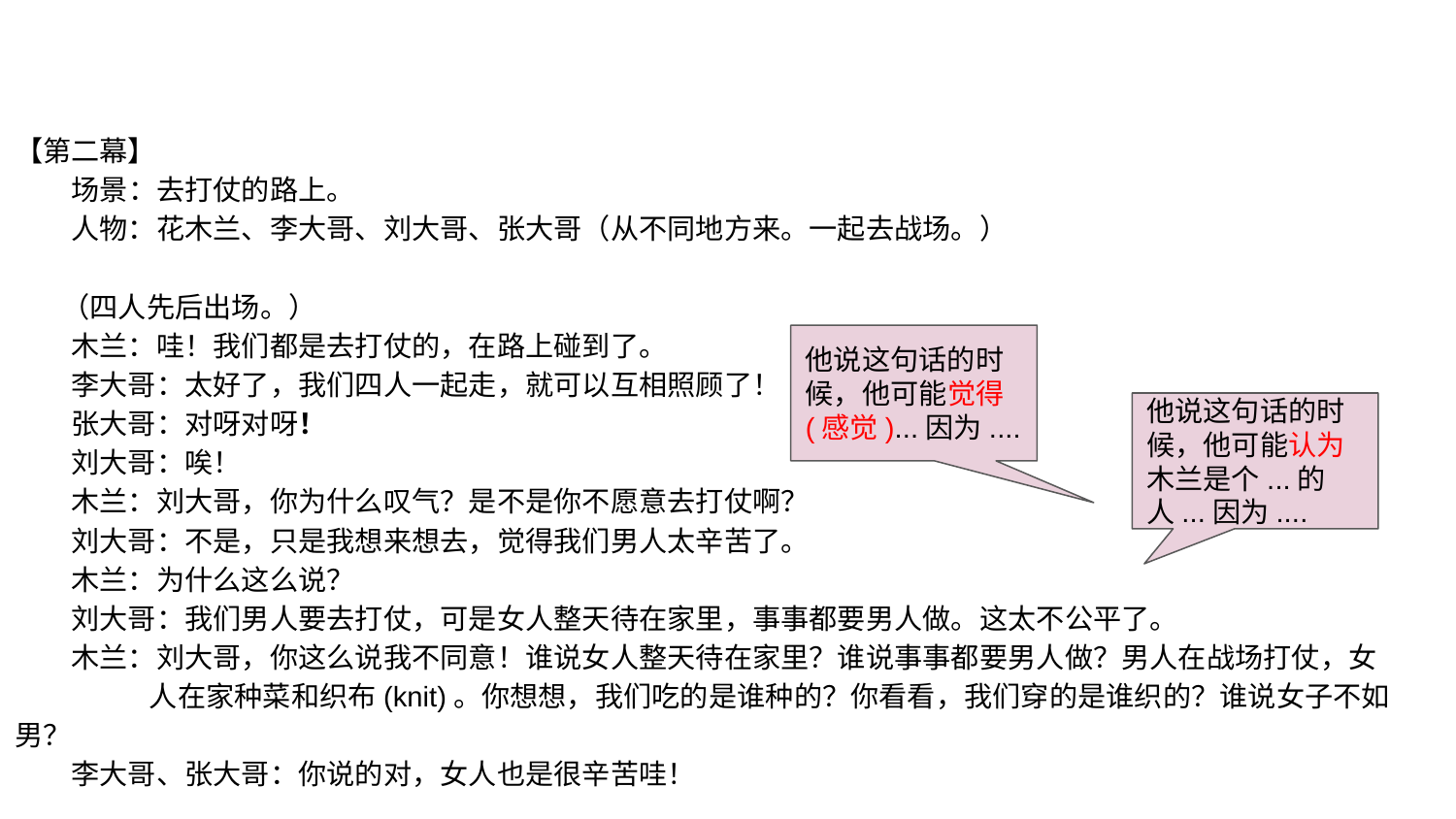

【第二幕】
　　场景：去打仗的路上。
　　人物：花木兰、李大哥、刘大哥、张大哥（从不同地方来。一起去战场。）

     （四人先后出场。）
　　木兰：哇！我们都是去打仗的，在路上碰到了。
　　李大哥：太好了，我们四人一起走，就可以互相照顾了！
　　张大哥：对呀对呀！
　　刘大哥：唉！
　　木兰：刘大哥，你为什么叹气？是不是你不愿意去打仗啊？
　　刘大哥：不是，只是我想来想去，觉得我们男人太辛苦了。
　　木兰：为什么这么说？
　　刘大哥：我们男人要去打仗，可是女人整天待在家里，事事都要男人做。这太不公平了。
　　木兰：刘大哥，你这么说我不同意！谁说女人整天待在家里？谁说事事都要男人做？男人在战场打仗，女
                人在家种菜和织布(knit)。你想想，我们吃的是谁种的？你看看，我们穿的是谁织的？谁说女子不如男？
　　李大哥、张大哥：你说的对，女人也是很辛苦哇！

他说这句话的时候，他可能觉得 (感觉)...因为....
他说这句话的时候，他可能认为木兰是个...的人...因为....